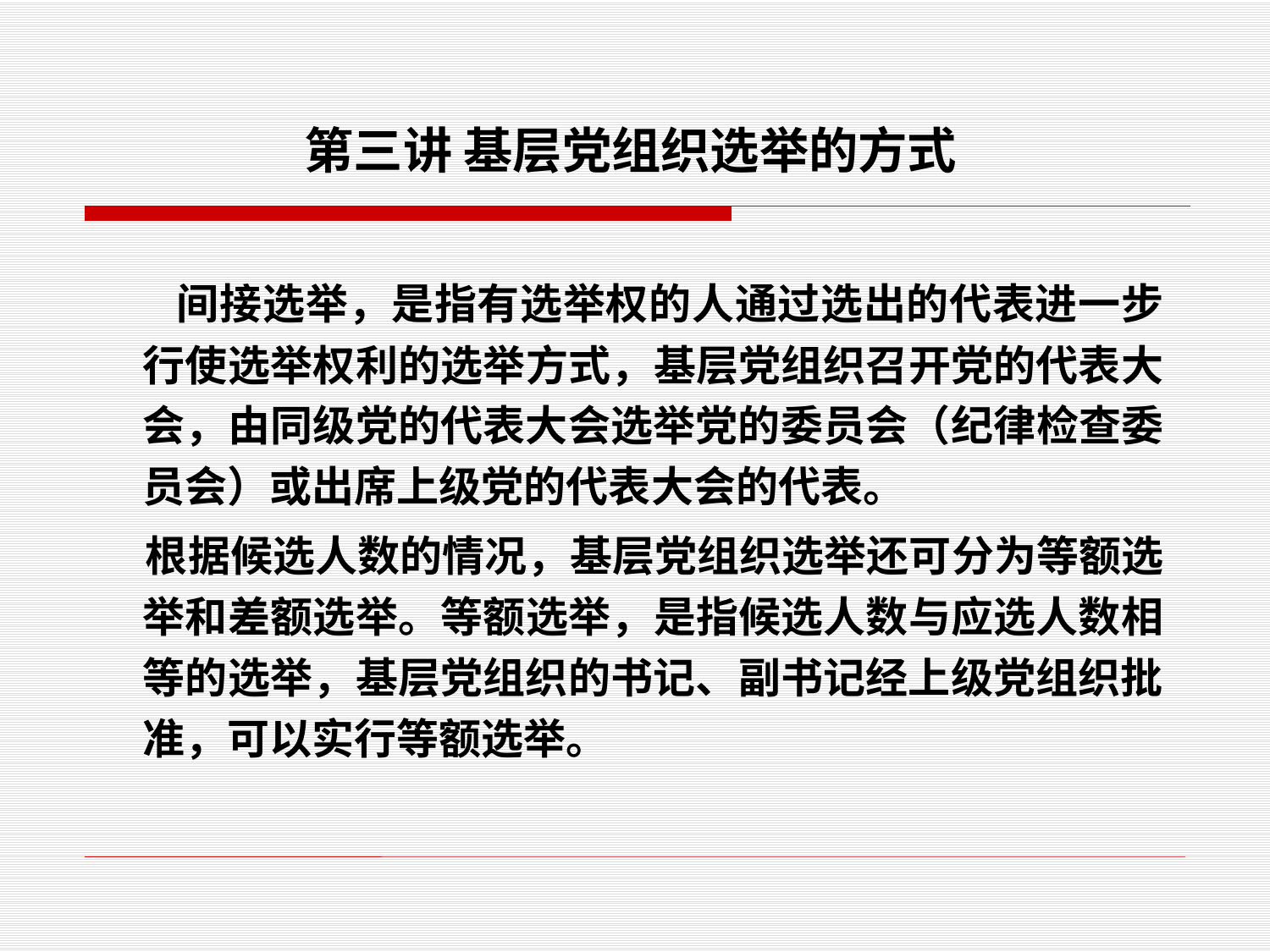

# 第三讲 基层党组织选举的方式
        间接选举，是指有选举权的人通过选出的代表进一步行使选举权利的选举方式，基层党组织召开党的代表大会，由同级党的代表大会选举党的委员会（纪律检查委员会）或出席上级党的代表大会的代表。
      根据候选人数的情况，基层党组织选举还可分为等额选举和差额选举。等额选举，是指候选人数与应选人数相等的选举，基层党组织的书记、副书记经上级党组织批准，可以实行等额选举。